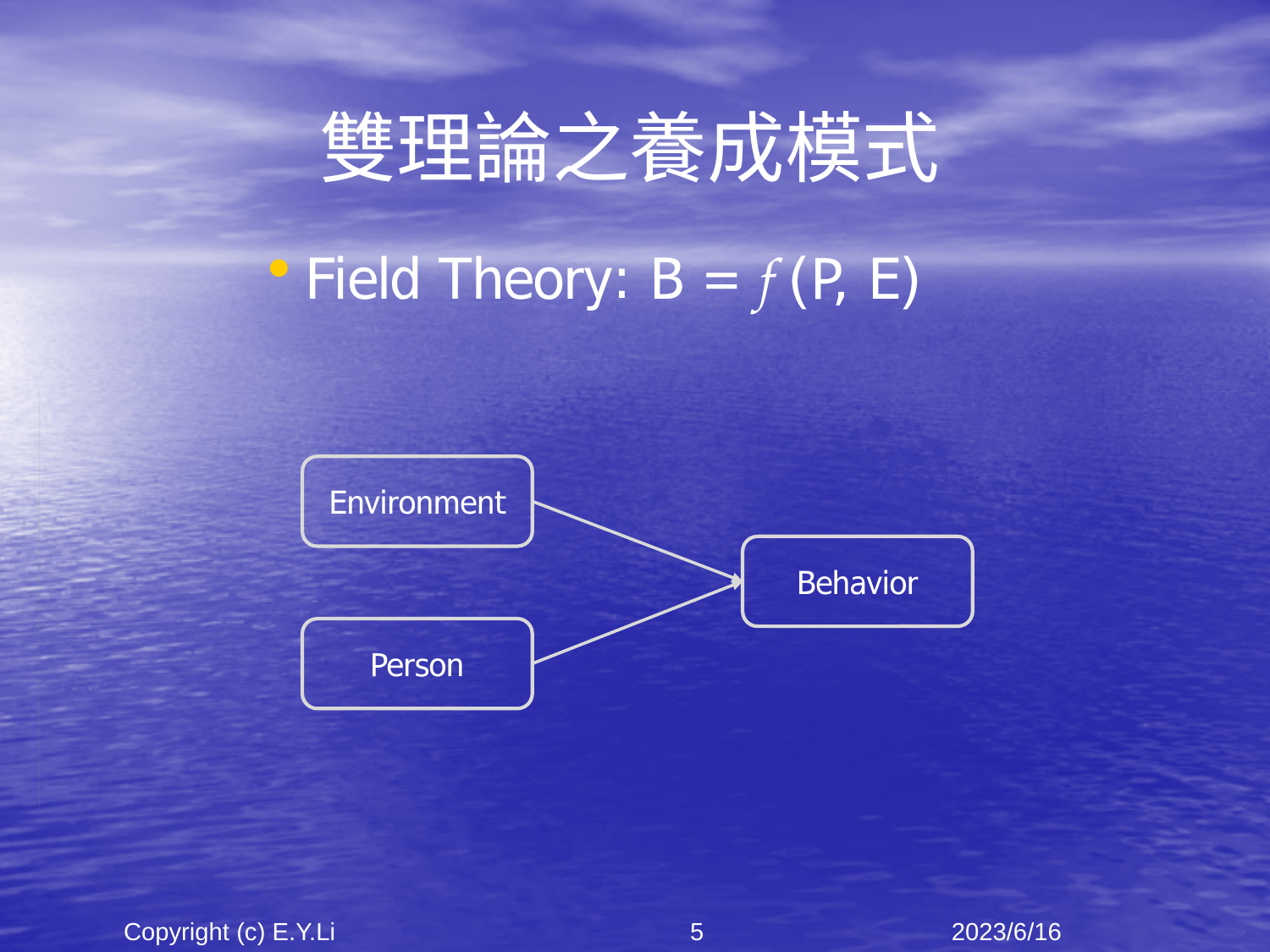

# 雙理論之養成模式
Field Theory: B = f (P, E)

Environment
Behavior
Person
Copyright (c) E.Y.Li
5
2023/6/16